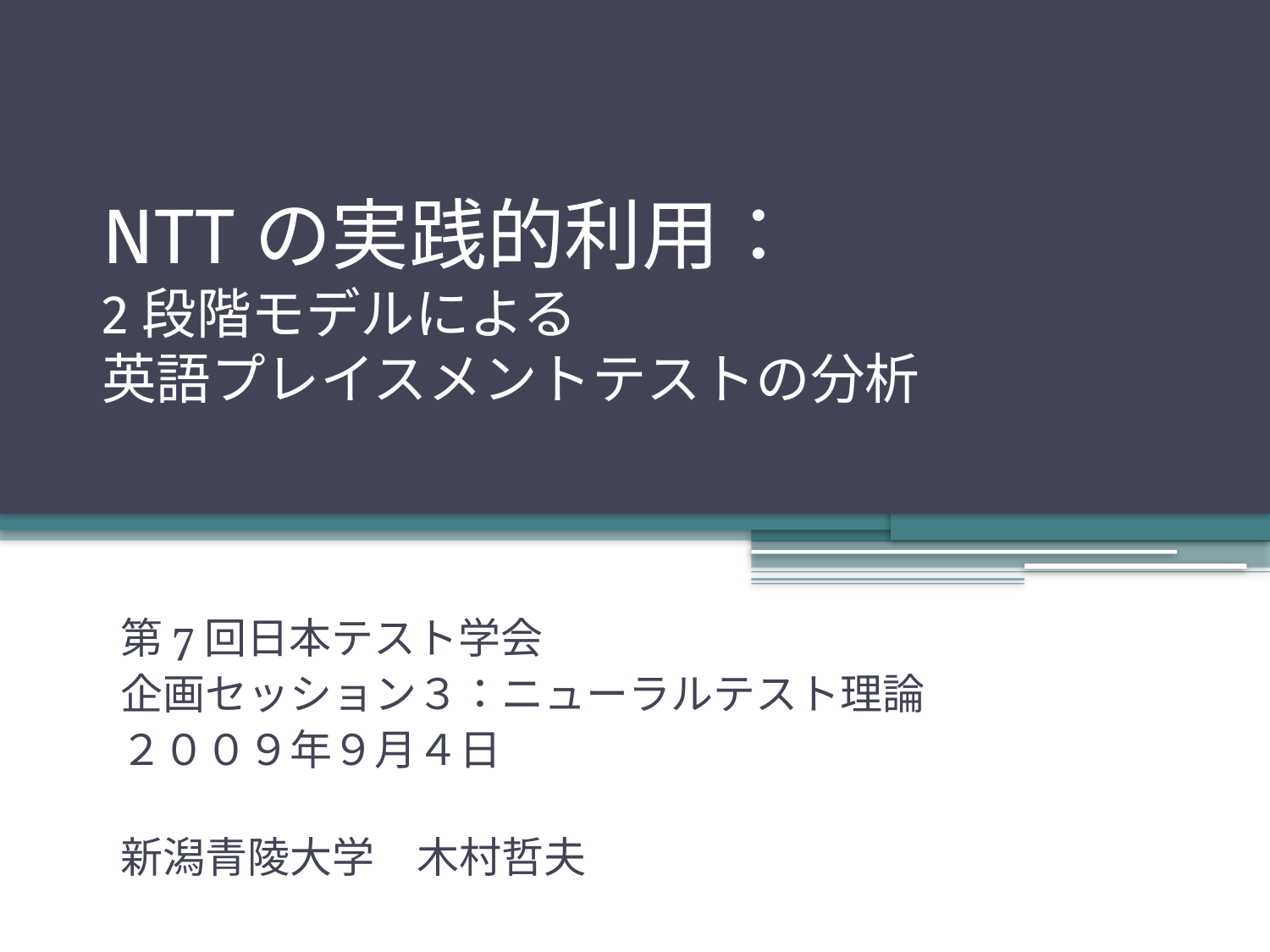

# NTTの実践的利用： 2段階モデルによる 英語プレイスメントテストの分析
第7回日本テスト学会
企画セッション３：ニューラルテスト理論
２００９年９月４日
新潟青陵大学　木村哲夫